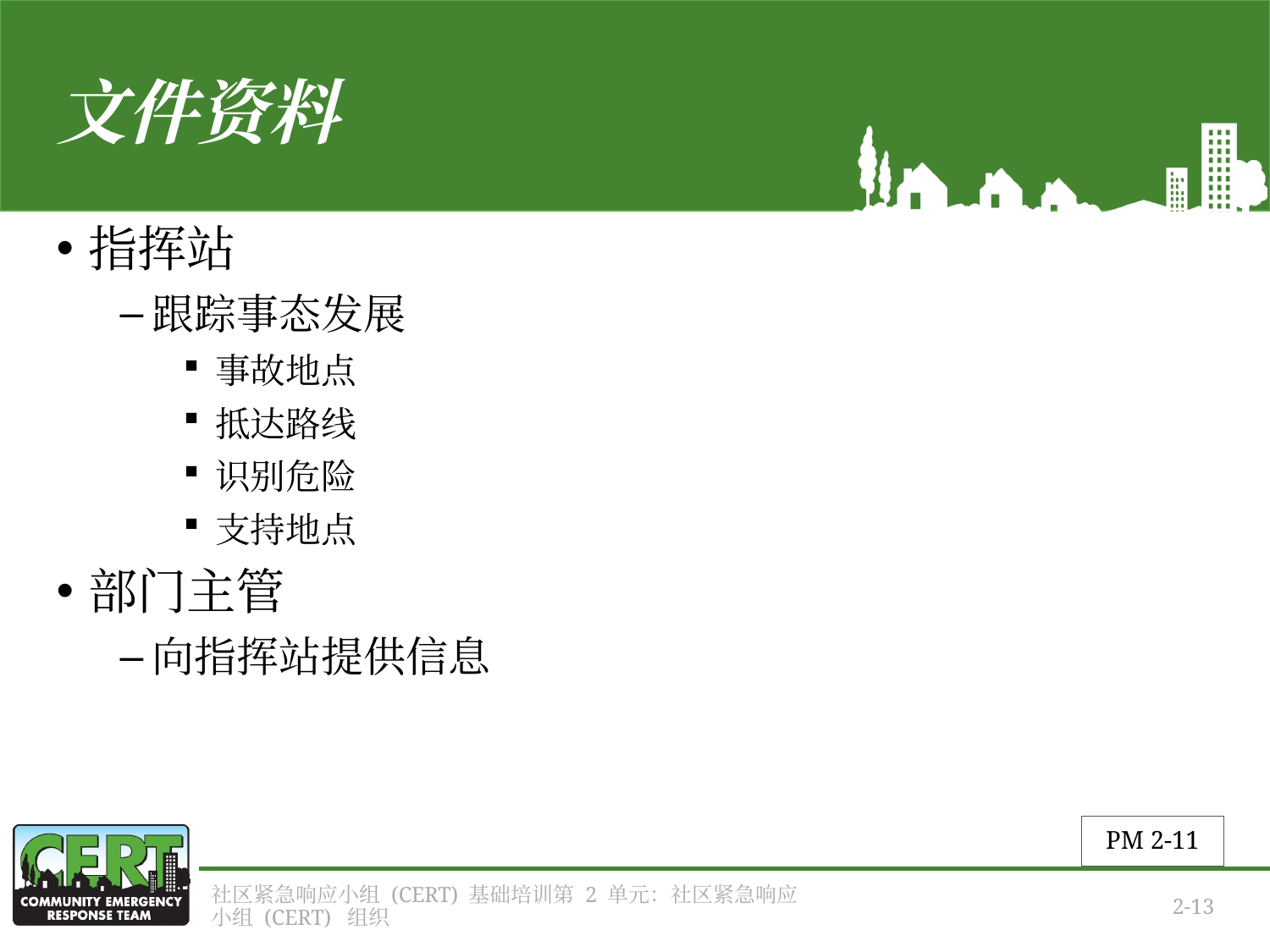

# 文件资料
指挥站
跟踪事态发展
事故地点
抵达路线
识别危险
支持地点
部门主管
向指挥站提供信息

PM 2-11
社区紧急响应小组 (CERT) 基础培训第 2 单元：社区紧急响应小组 (CERT)  组织
2-13